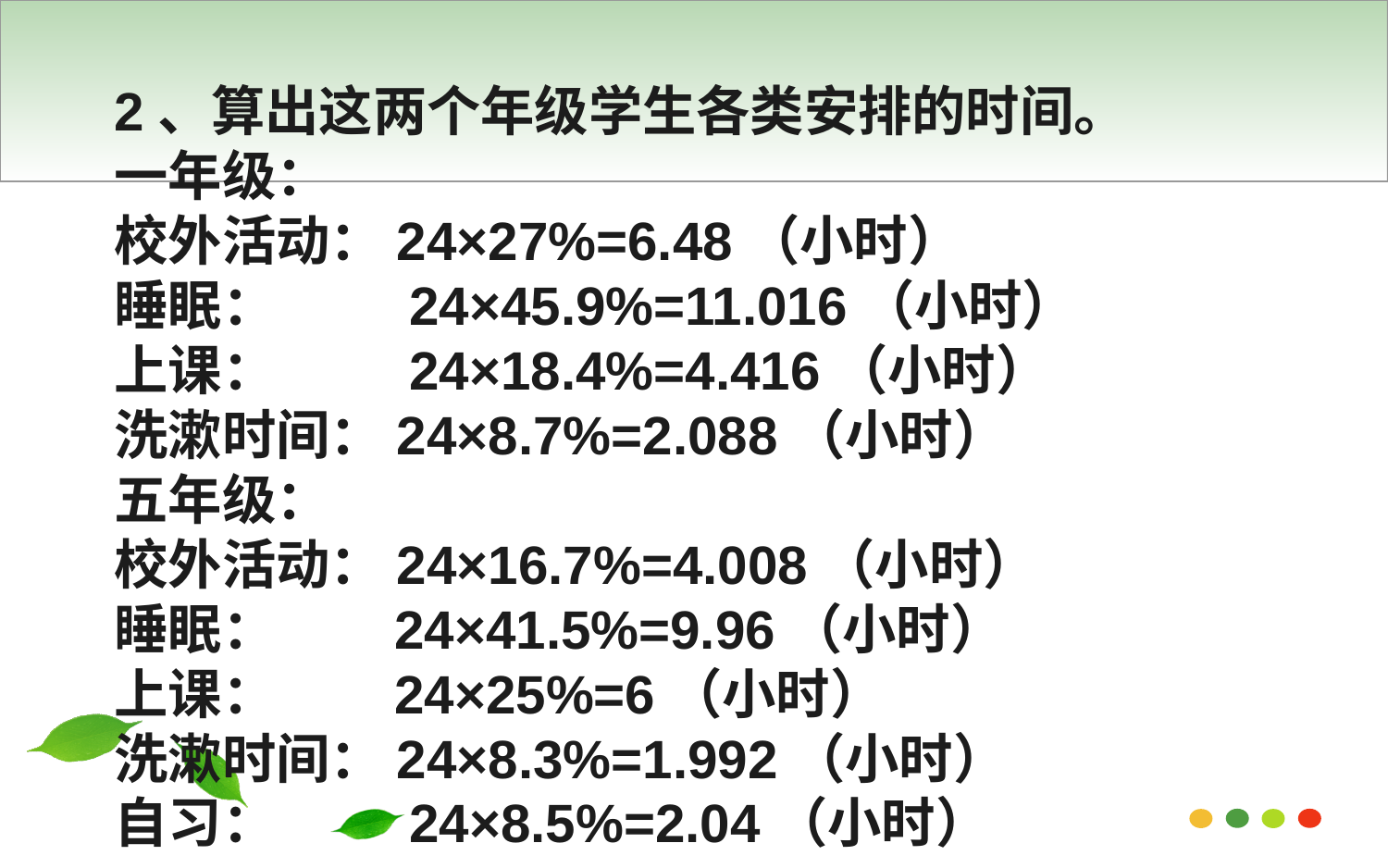

2、算出这两个年级学生各类安排的时间。
一年级：
校外活动：24×27%=6.48（小时）
睡眠：        24×45.9%=11.016（小时）
上课：        24×18.4%=4.416（小时）
洗漱时间：24×8.7%=2.088（小时）
五年级：
校外活动：24×16.7%=4.008（小时）
睡眠：       24×41.5%=9.96（小时）
上课：       24×25%=6（小时）
洗漱时间：24×8.3%=1.992（小时）
自习：        24×8.5%=2.04（小时）